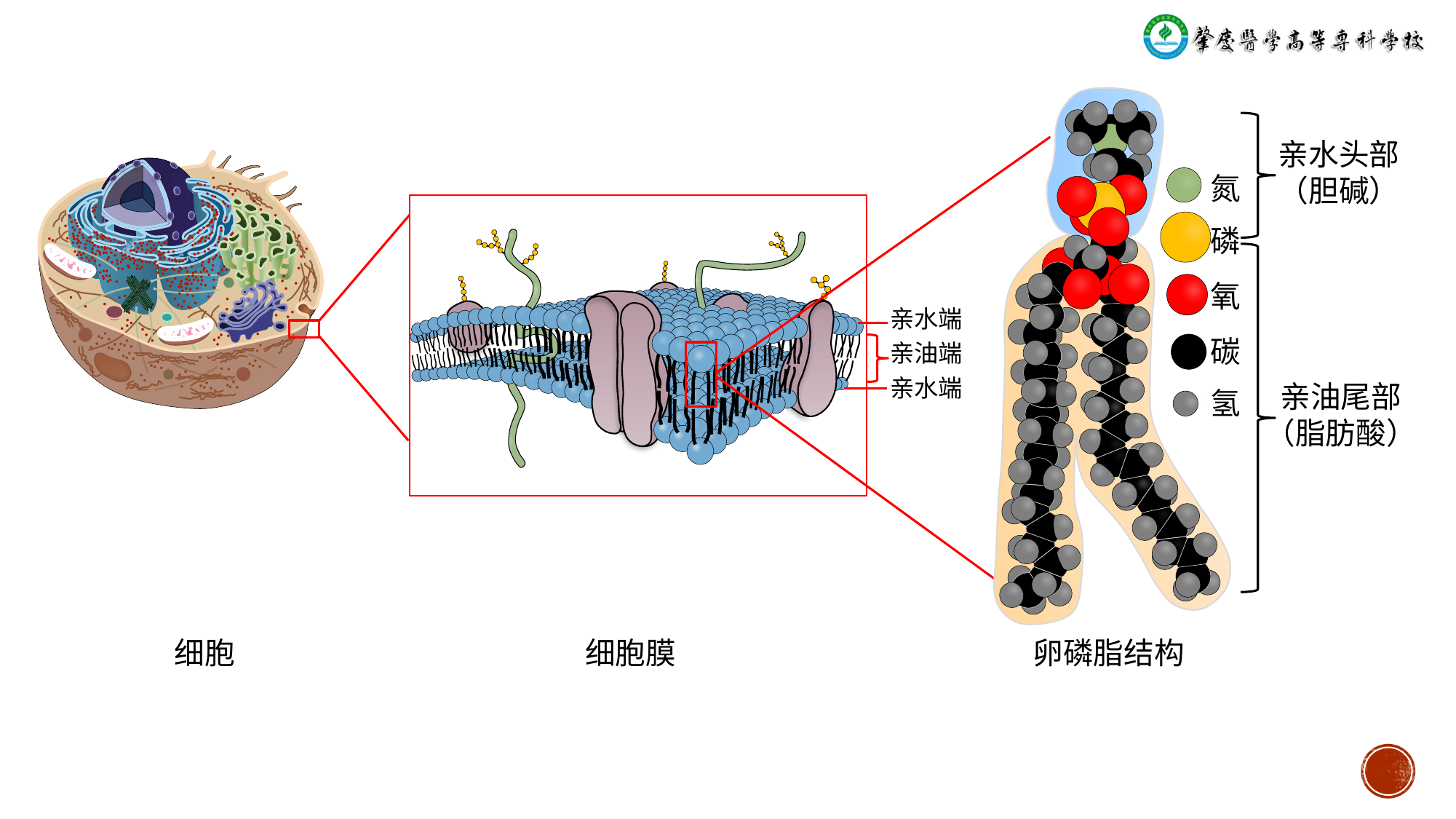

亲水头部
（胆碱）

氮

磷

氧
亲水端

碳
亲油端

亲水端
亲油尾部
（脂肪酸）
氢
细胞
细胞膜
卵磷脂结构